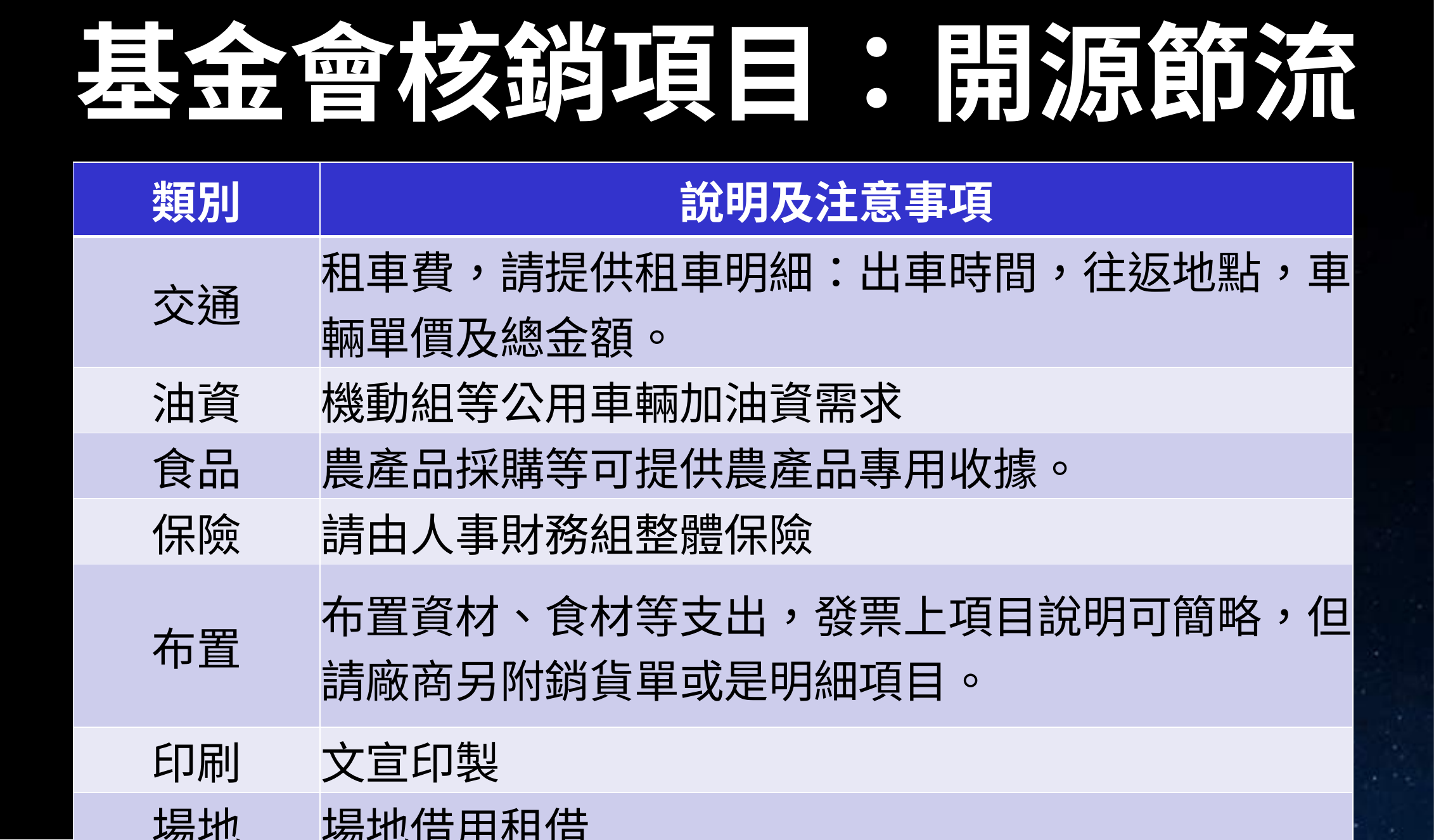

基金會核銷項目：開源節流
| 類別 | 說明及注意事項 |
| --- | --- |
| 交通 | 租車費，請提供租車明細：出車時間，往返地點，車輛單價及總金額。 |
| 油資 | 機動組等公用車輛加油資需求 |
| 食品 | 農產品採購等可提供農產品專用收據。 |
| 保險 | 請由人事財務組整體保險 |
| 布置 | 布置資材、食材等支出，發票上項目說明可簡略，但請廠商另附銷貨單或是明細項目。 |
| 印刷 | 文宣印製 |
| 場地 | 場地借用租借 |
| 視聽租賃 | 如翻譯系統等租用。 |
| 其他 |  |